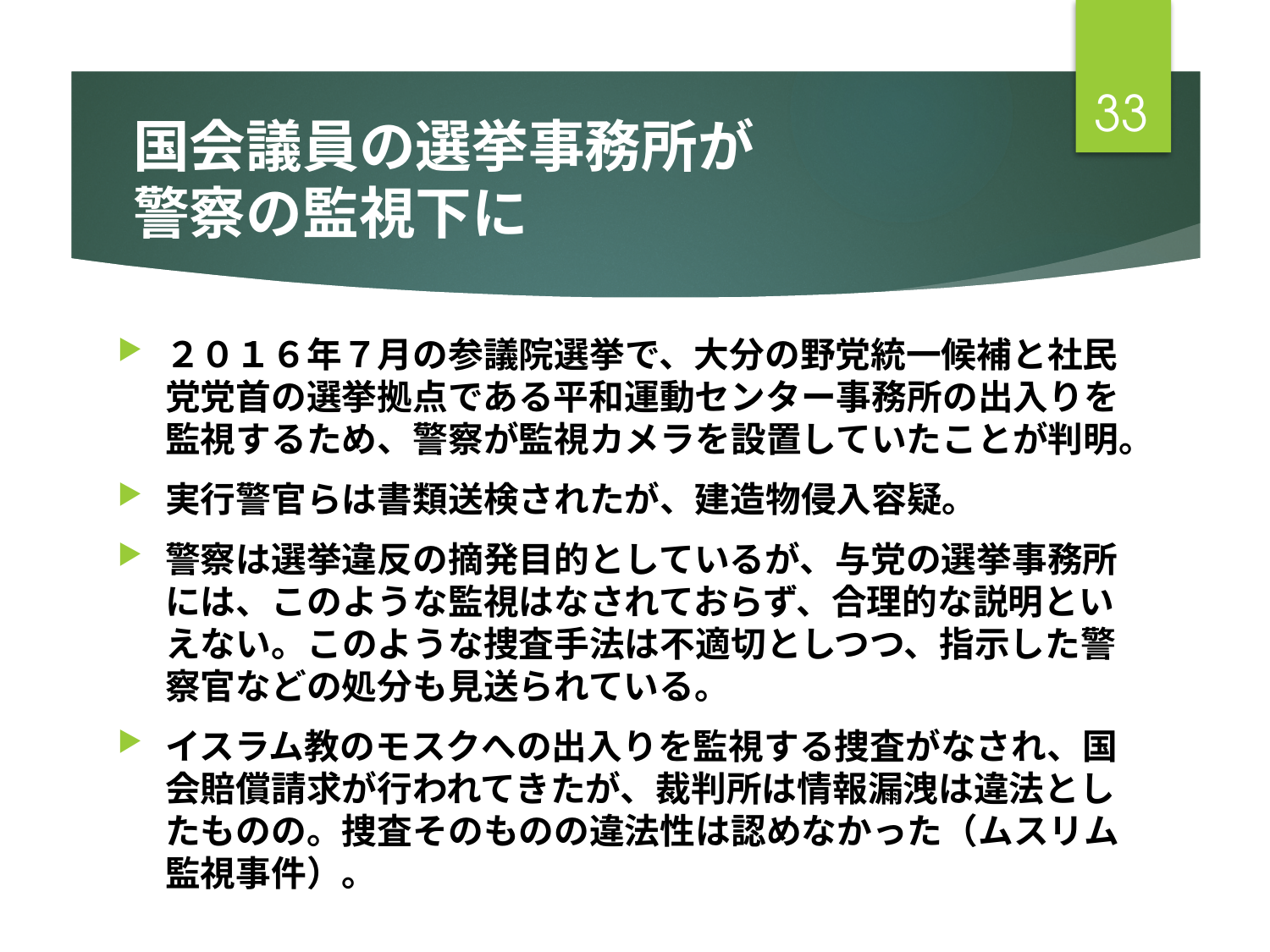

33
# 国会議員の選挙事務所が 警察の監視下に
２０１６年７月の参議院選挙で、大分の野党統一候補と社民党党首の選挙拠点である平和運動センター事務所の出入りを監視するため、警察が監視カメラを設置していたことが判明。
実行警官らは書類送検されたが、建造物侵入容疑。
警察は選挙違反の摘発目的としているが、与党の選挙事務所には、このような監視はなされておらず、合理的な説明といえない。このような捜査手法は不適切としつつ、指示した警察官などの処分も見送られている。
イスラム教のモスクへの出入りを監視する捜査がなされ、国会賠償請求が行われてきたが、裁判所は情報漏洩は違法としたものの。捜査そのものの違法性は認めなかった（ムスリム監視事件）。